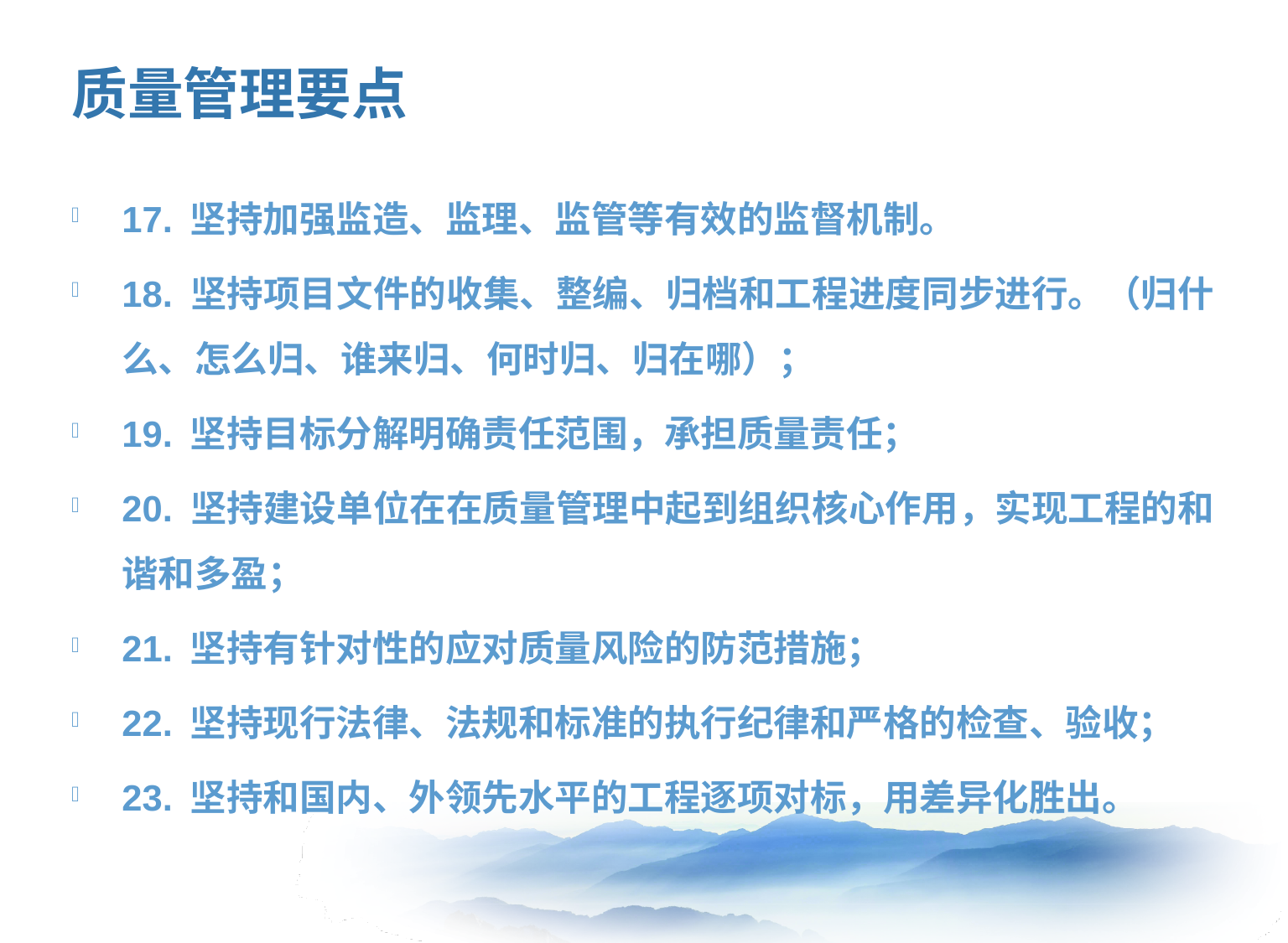

# 质量管理要点
17. 坚持加强监造、监理、监管等有效的监督机制。
18. 坚持项目文件的收集、整编、归档和工程进度同步进行。（归什么、怎么归、谁来归、何时归、归在哪）；
19. 坚持目标分解明确责任范围，承担质量责任；
20. 坚持建设单位在在质量管理中起到组织核心作用，实现工程的和谐和多盈；
21. 坚持有针对性的应对质量风险的防范措施；
22. 坚持现行法律、法规和标准的执行纪律和严格的检查、验收；
23. 坚持和国内、外领先水平的工程逐项对标，用差异化胜出。